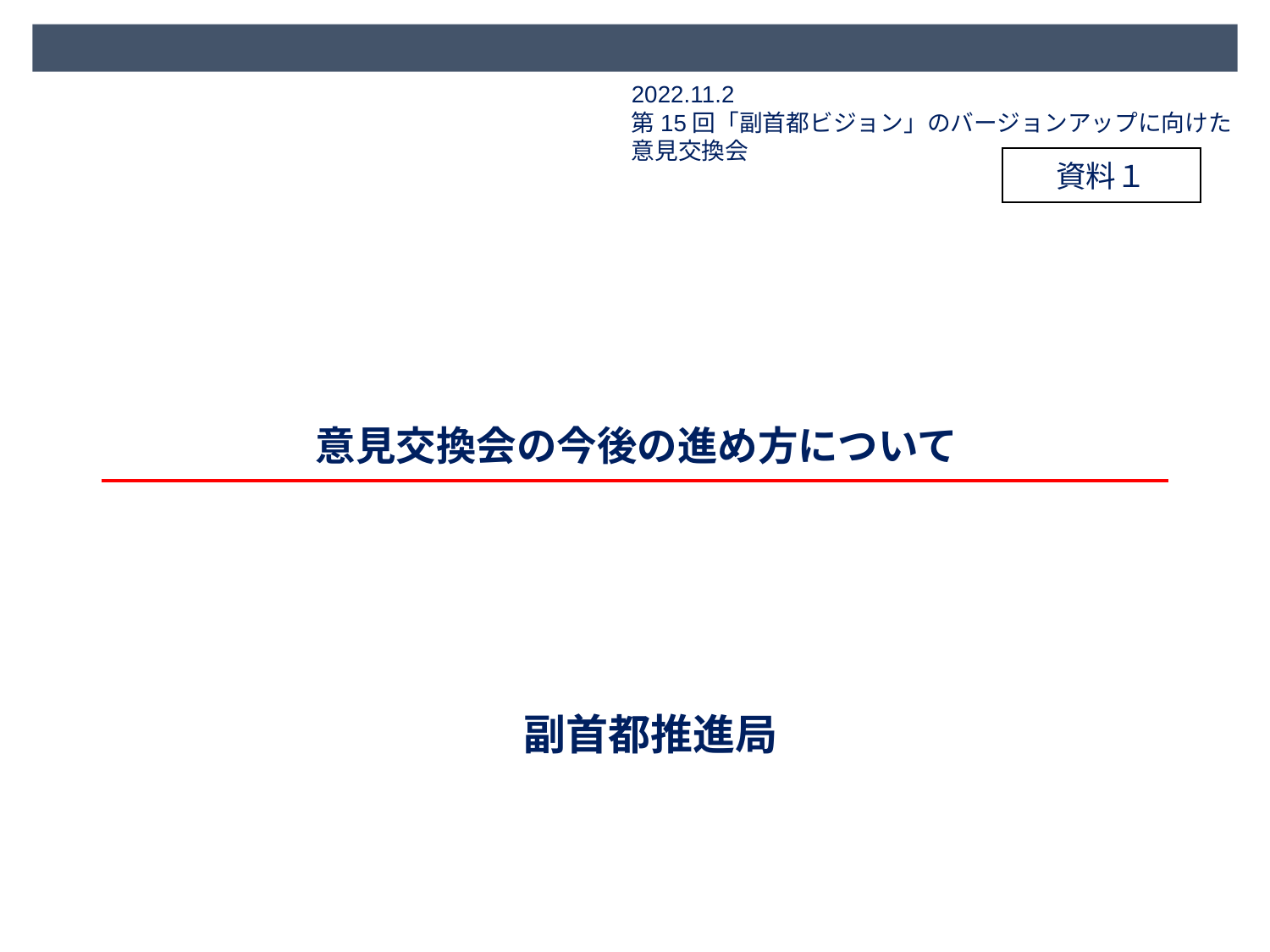

2022.11.2
第15回「副首都ビジョン」のバージョンアップに向けた意見交換会
資料１
# 意見交換会の今後の進め方について

副首都推進局